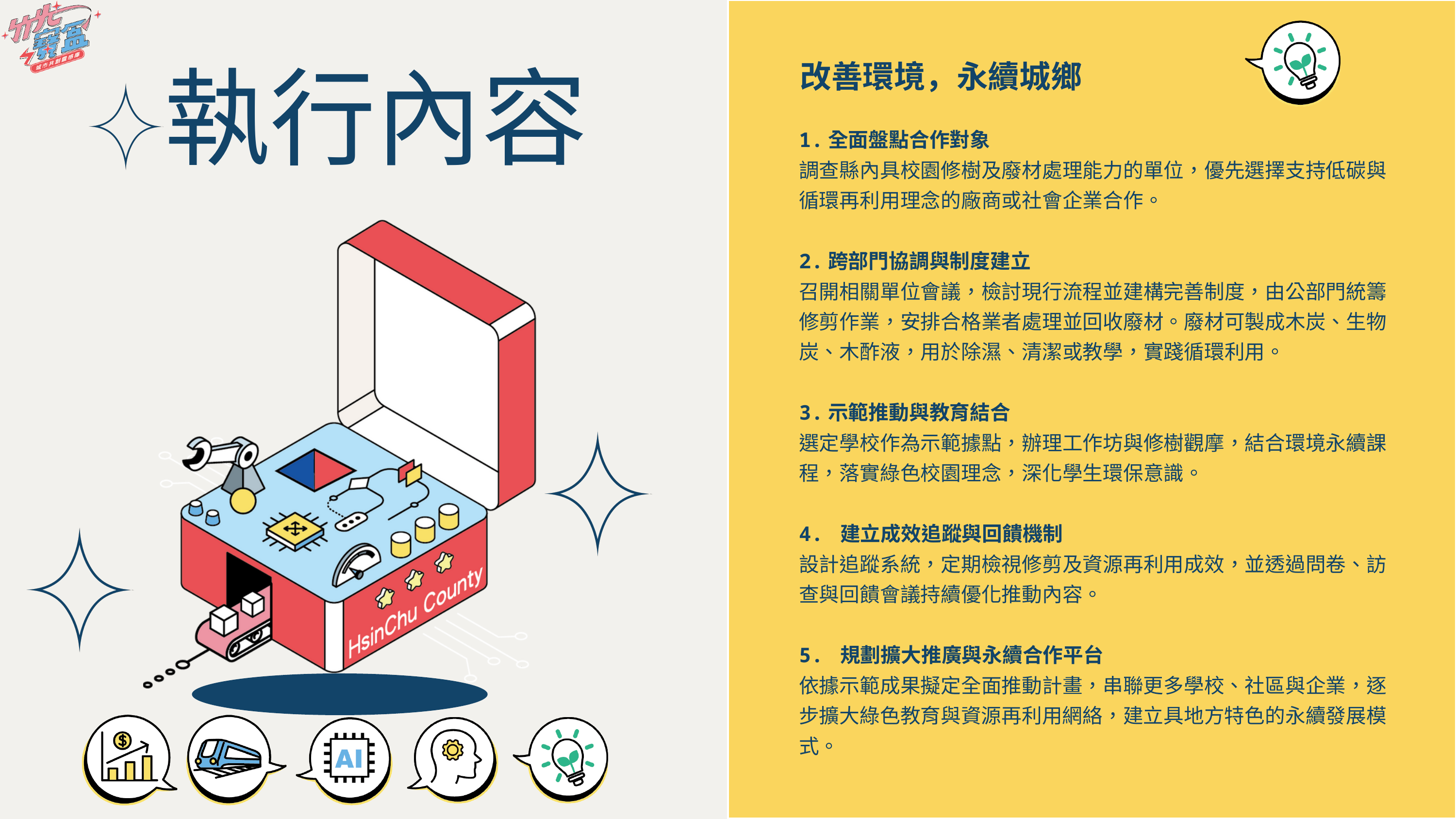

改善環境，永續城鄉
1.全面盤點合作對象
調查縣內具校園修樹及廢材處理能力的單位，優先選擇支持低碳與循環再利用理念的廠商或社會企業合作。

2.跨部門協調與制度建立
召開相關單位會議，檢討現行流程並建構完善制度，由公部門統籌修剪作業，安排合格業者處理並回收廢材。廢材可製成木炭、生物炭、木酢液，用於除濕、清潔或教學，實踐循環利用。

3.示範推動與教育結合
選定學校作為示範據點，辦理工作坊與修樹觀摩，結合環境永續課程，落實綠色校園理念，深化學生環保意識。

4. 建立成效追蹤與回饋機制
設計追蹤系統，定期檢視修剪及資源再利用成效，並透過問卷、訪查與回饋會議持續優化推動內容。

5. 規劃擴大推廣與永續合作平台
依據示範成果擬定全面推動計畫，串聯更多學校、社區與企業，逐步擴大綠色教育與資源再利用網絡，建立具地方特色的永續發展模式。
執行內容